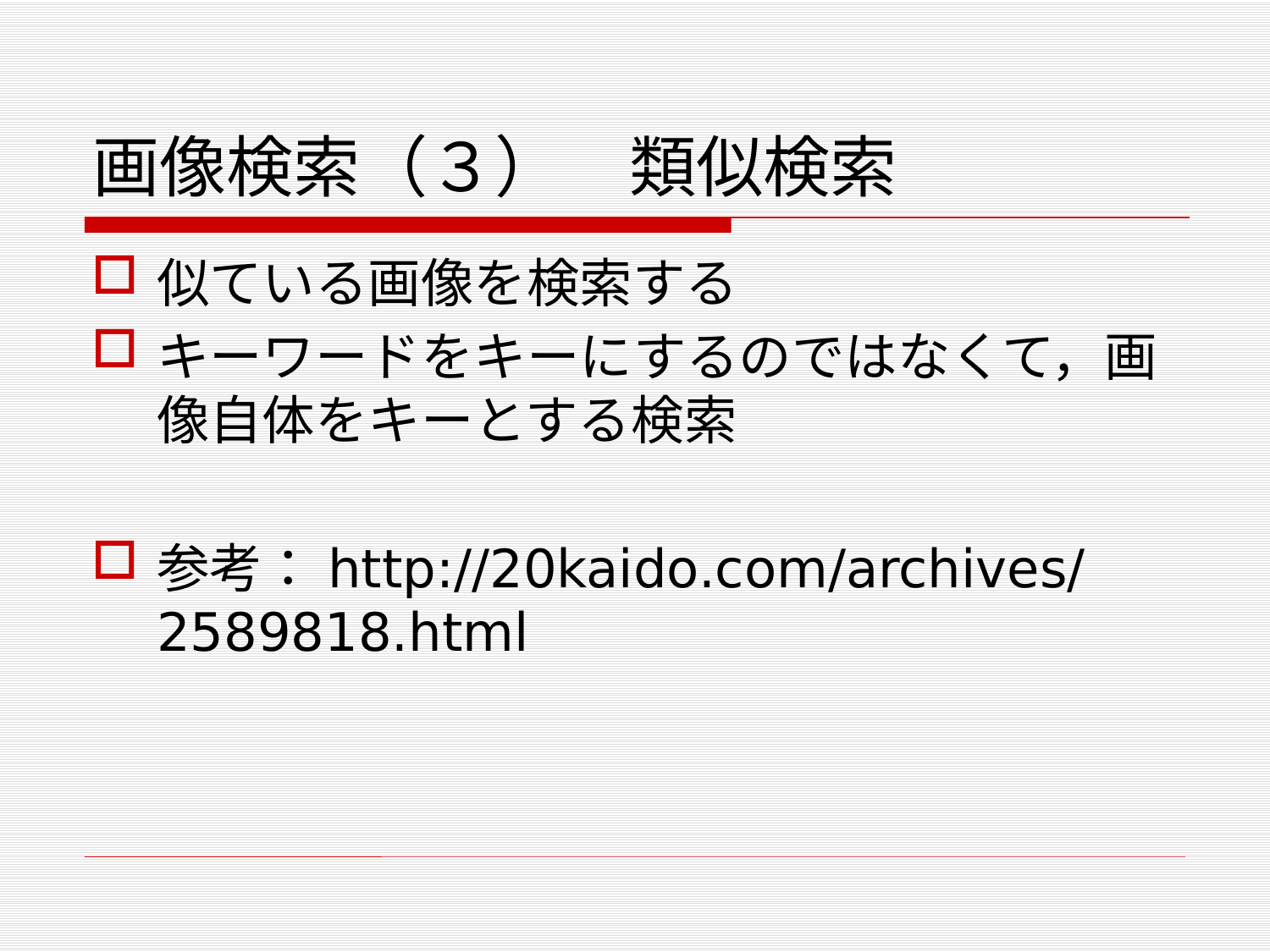

# 画像検索（３）　類似検索
似ている画像を検索する
キーワードをキーにするのではなくて，画像自体をキーとする検索

参考：http://20kaido.com/archives/2589818.html